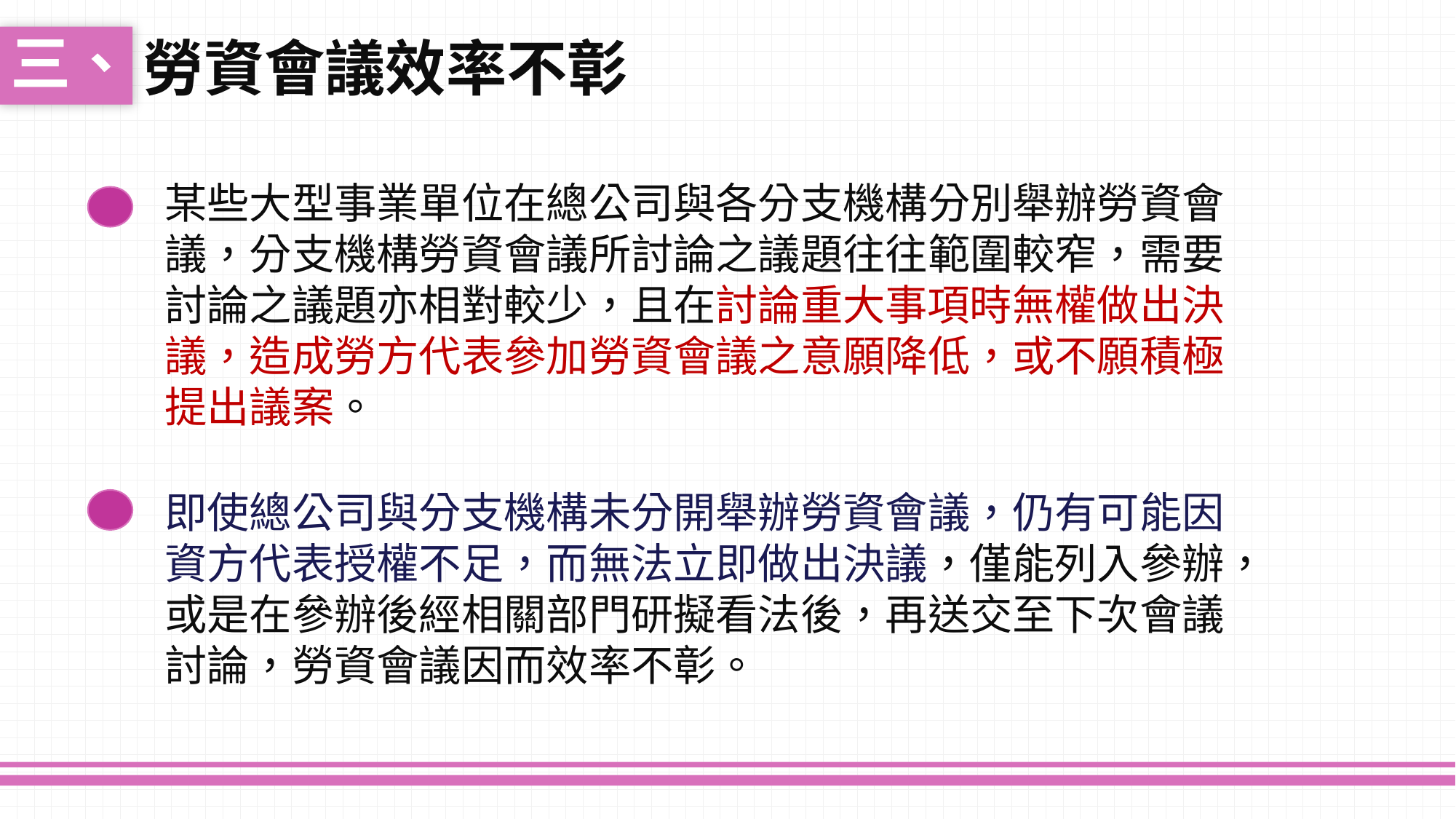

三、
勞資會議效率不彰
某些大型事業單位在總公司與各分支機構分別舉辦勞資會議，分支機構勞資會議所討論之議題往往範圍較窄，需要討論之議題亦相對較少，且在討論重大事項時無權做出決議，造成勞方代表參加勞資會議之意願降低，或不願積極提出議案。

即使總公司與分支機構未分開舉辦勞資會議，仍有可能因資方代表授權不足，而無法立即做出決議，僅能列入參辦，或是在參辦後經相關部門研擬看法後，再送交至下次會議討論，勞資會議因而效率不彰。